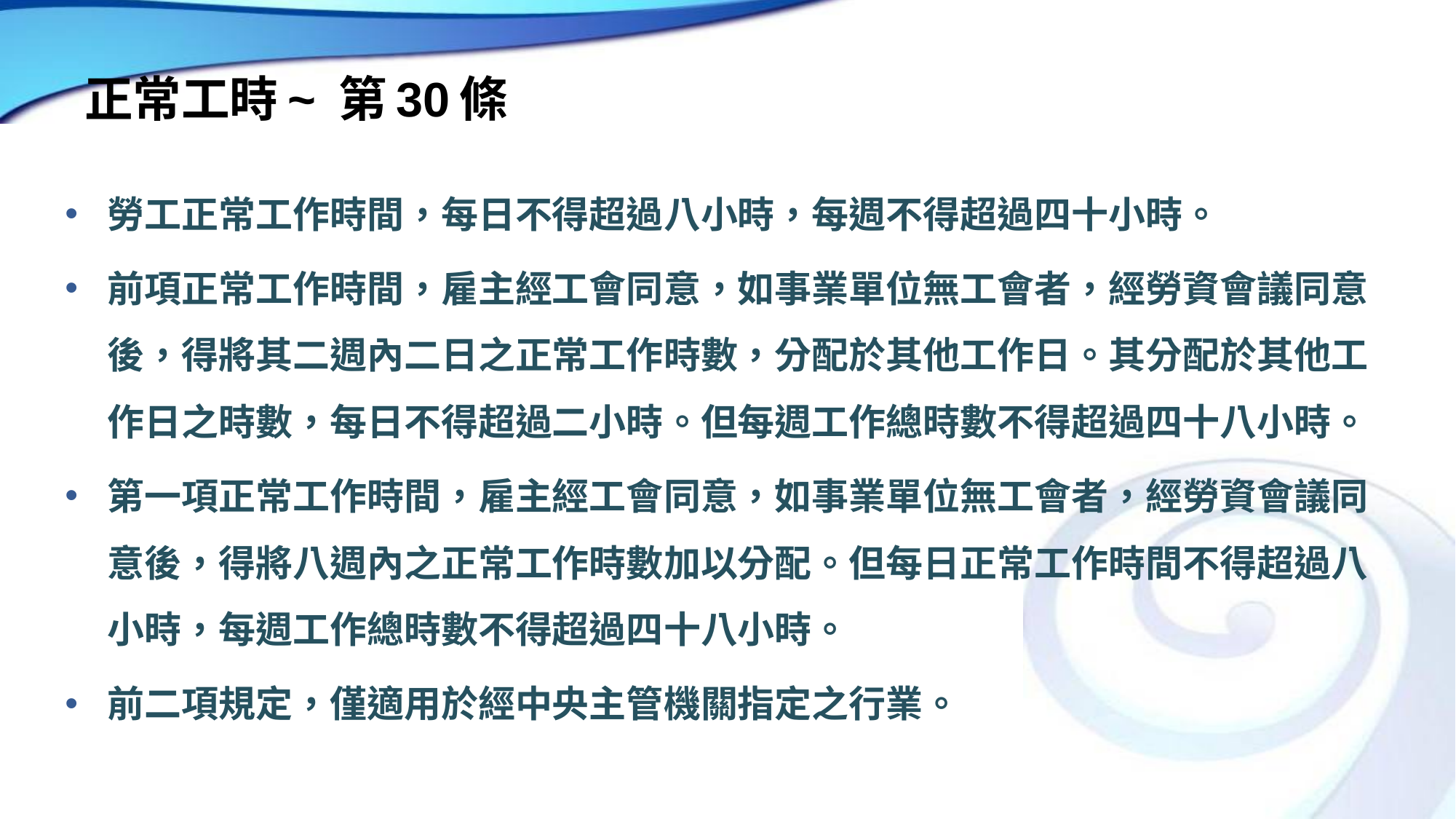

# 正常工時~ 第30條
勞工正常工作時間，每日不得超過八小時，每週不得超過四十小時。
前項正常工作時間，雇主經工會同意，如事業單位無工會者，經勞資會議同意後，得將其二週內二日之正常工作時數，分配於其他工作日。其分配於其他工作日之時數，每日不得超過二小時。但每週工作總時數不得超過四十八小時。
第一項正常工作時間，雇主經工會同意，如事業單位無工會者，經勞資會議同意後，得將八週內之正常工作時數加以分配。但每日正常工作時間不得超過八小時，每週工作總時數不得超過四十八小時。
前二項規定，僅適用於經中央主管機關指定之行業。